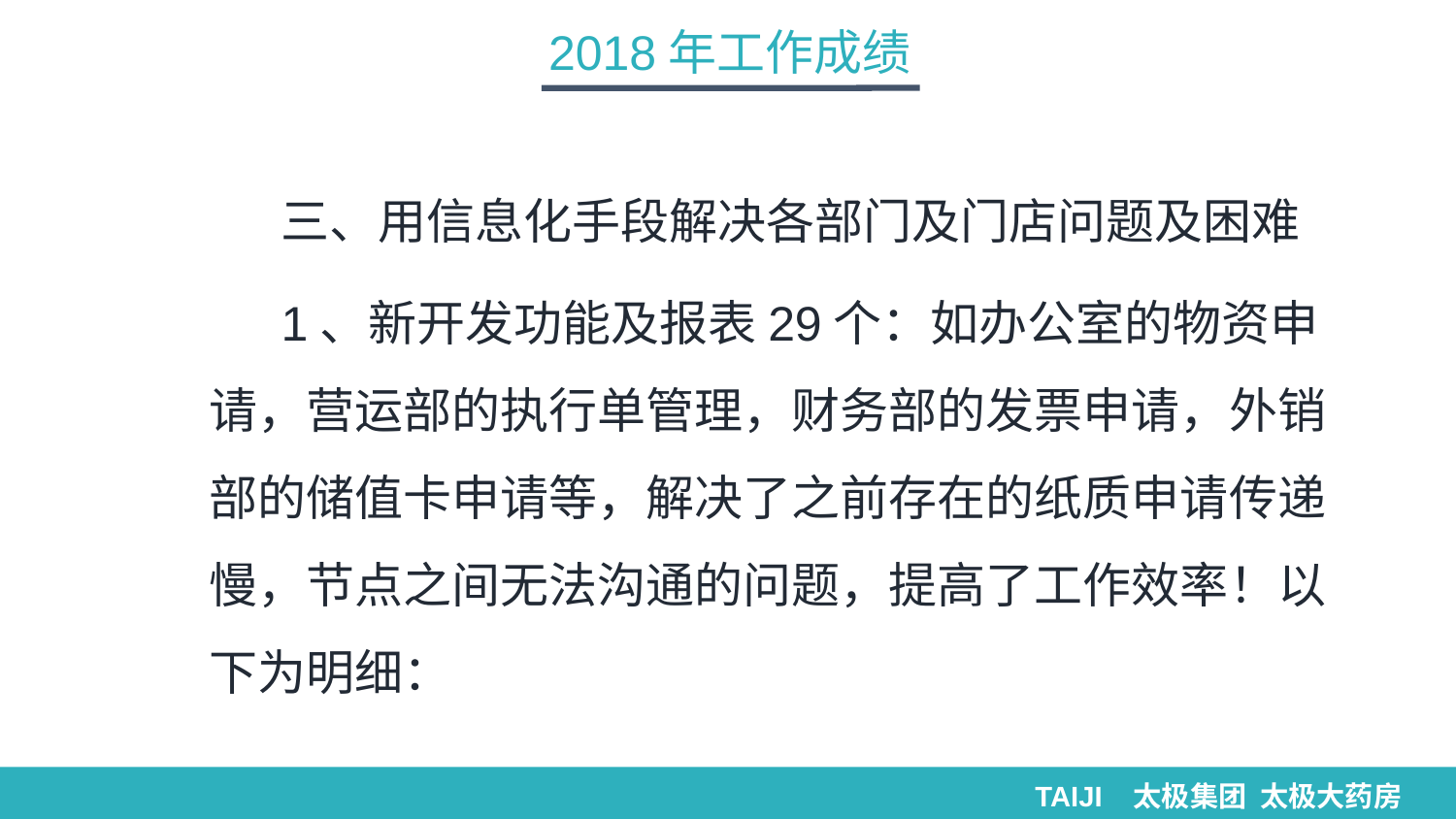

2018年工作成绩
三、用信息化手段解决各部门及门店问题及困难
1、新开发功能及报表29个：如办公室的物资申请，营运部的执行单管理，财务部的发票申请，外销部的储值卡申请等，解决了之前存在的纸质申请传递慢，节点之间无法沟通的问题，提高了工作效率！以下为明细：

TAIJI   太极集团  太极大药房